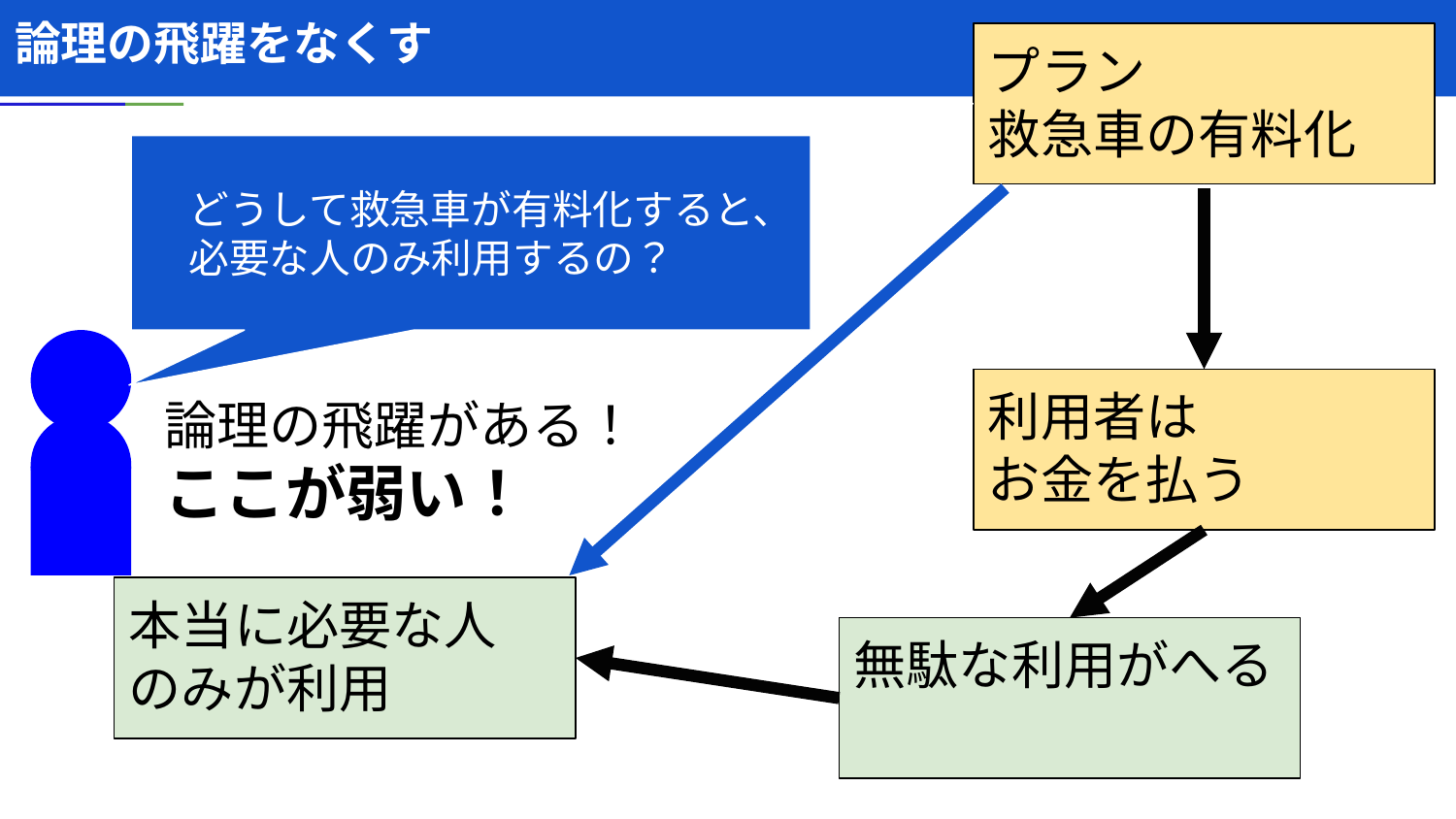

論理の飛躍をなくす
プラン
救急車の有料化
どうして救急車が有料化すると、
必要な人のみ利用するの？

利用者は
お金を払う
論理の飛躍がある！
ここが弱い！
本当に必要な人
のみが利用
無駄な利用がへる